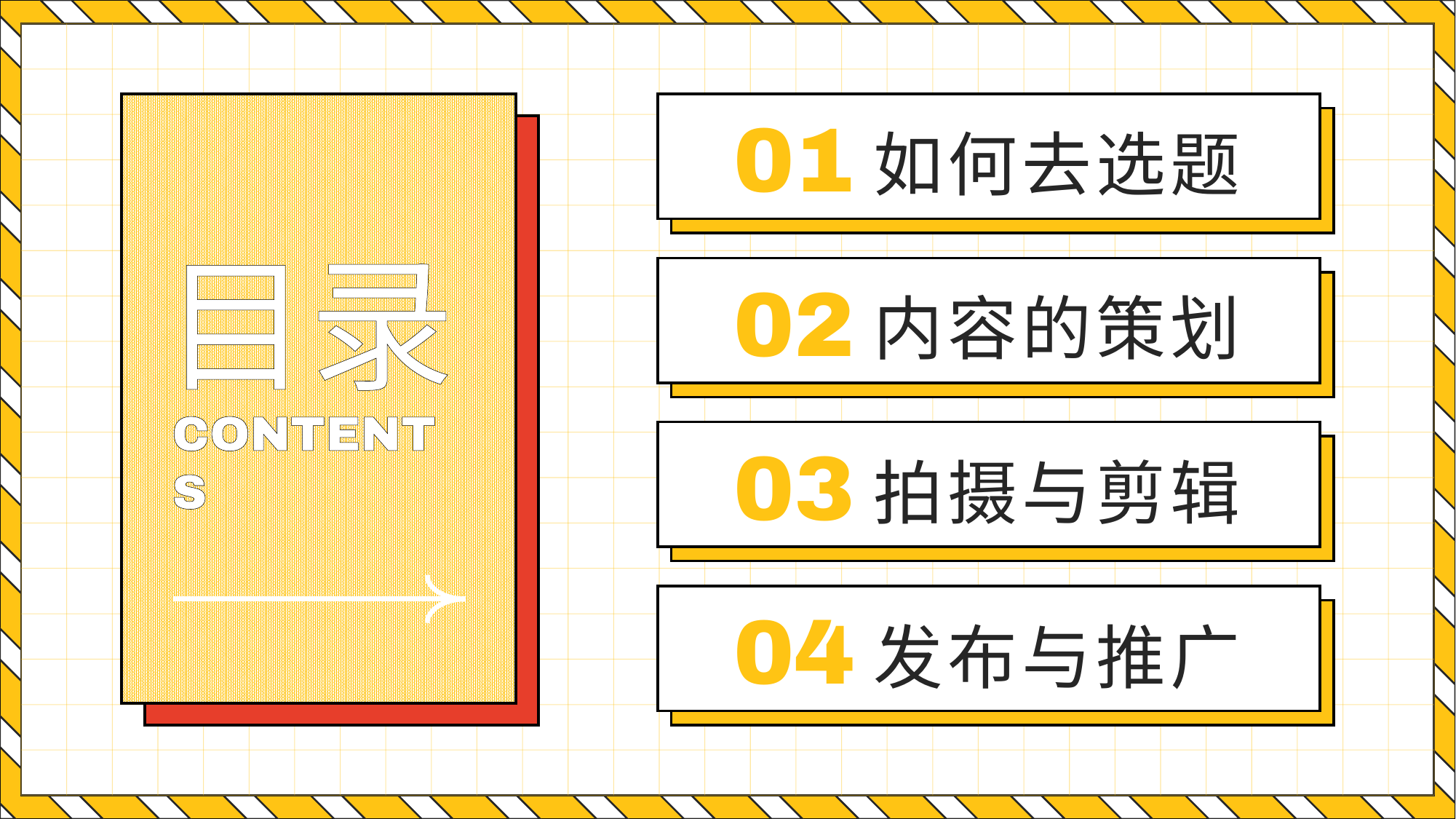

01
如何去选题
目录
02
内容的策划
CONTENTS
03
拍摄与剪辑
04
发布与推广